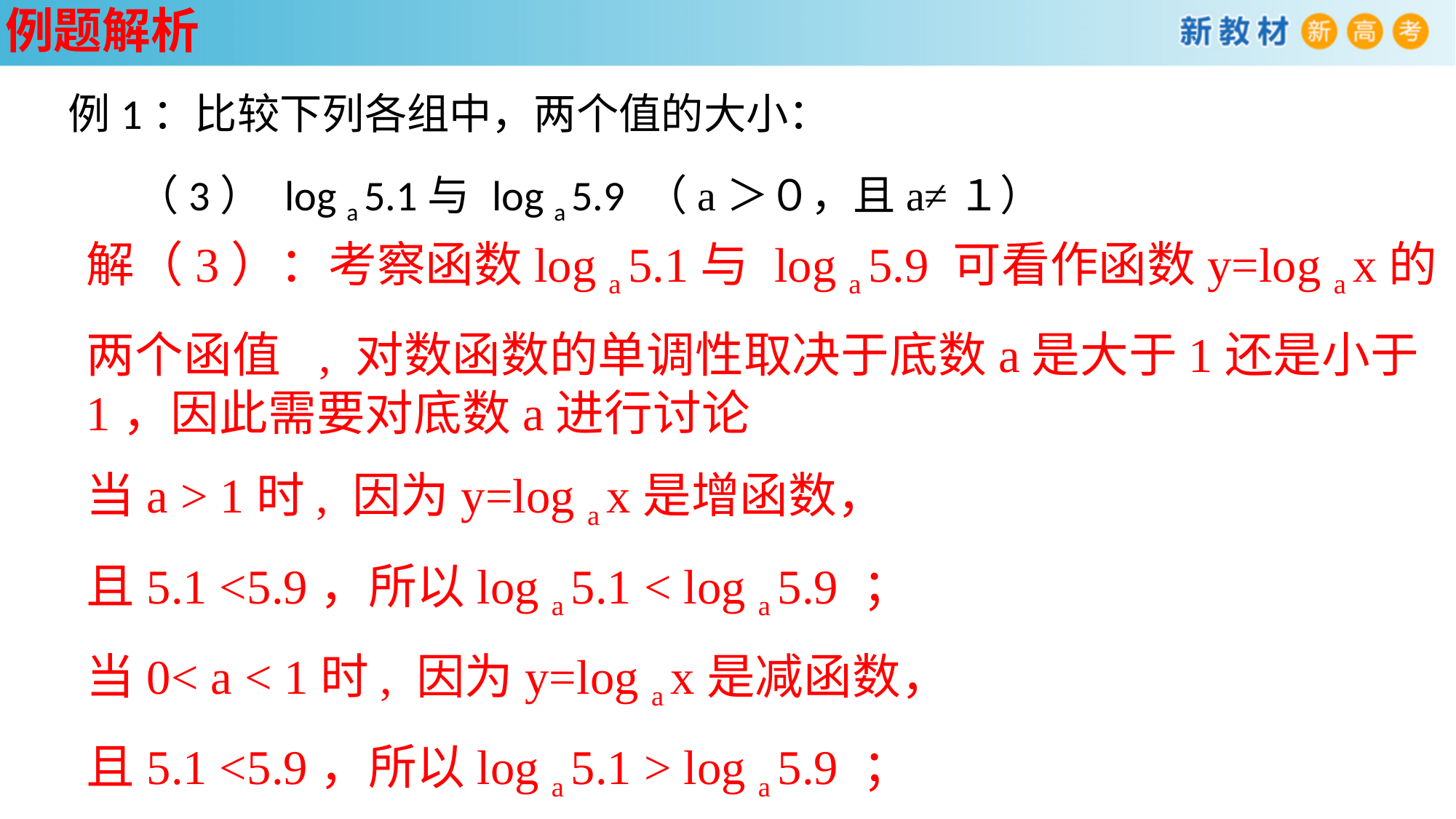

例题解析

 例1：比较下列各组中，两个值的大小：
       （3） log a 5.1与 log a 5.9 （a＞０，且a≠１）
解（3）：考察函数log a 5.1与 log a 5.9 可看作函数y=log a x的
两个函值  , 对数函数的单调性取决于底数a是大于1还是小于1，因此需要对底数a进行讨论
当a > 1时, 因为y=log a x是增函数，
且5.1 <5.9，所以log a 5.1 < log a 5.9 ；
当0< a < 1时, 因为y=log a x是减函数，
且5.1 <5.9，所以log a 5.1 > log a 5.9 ；